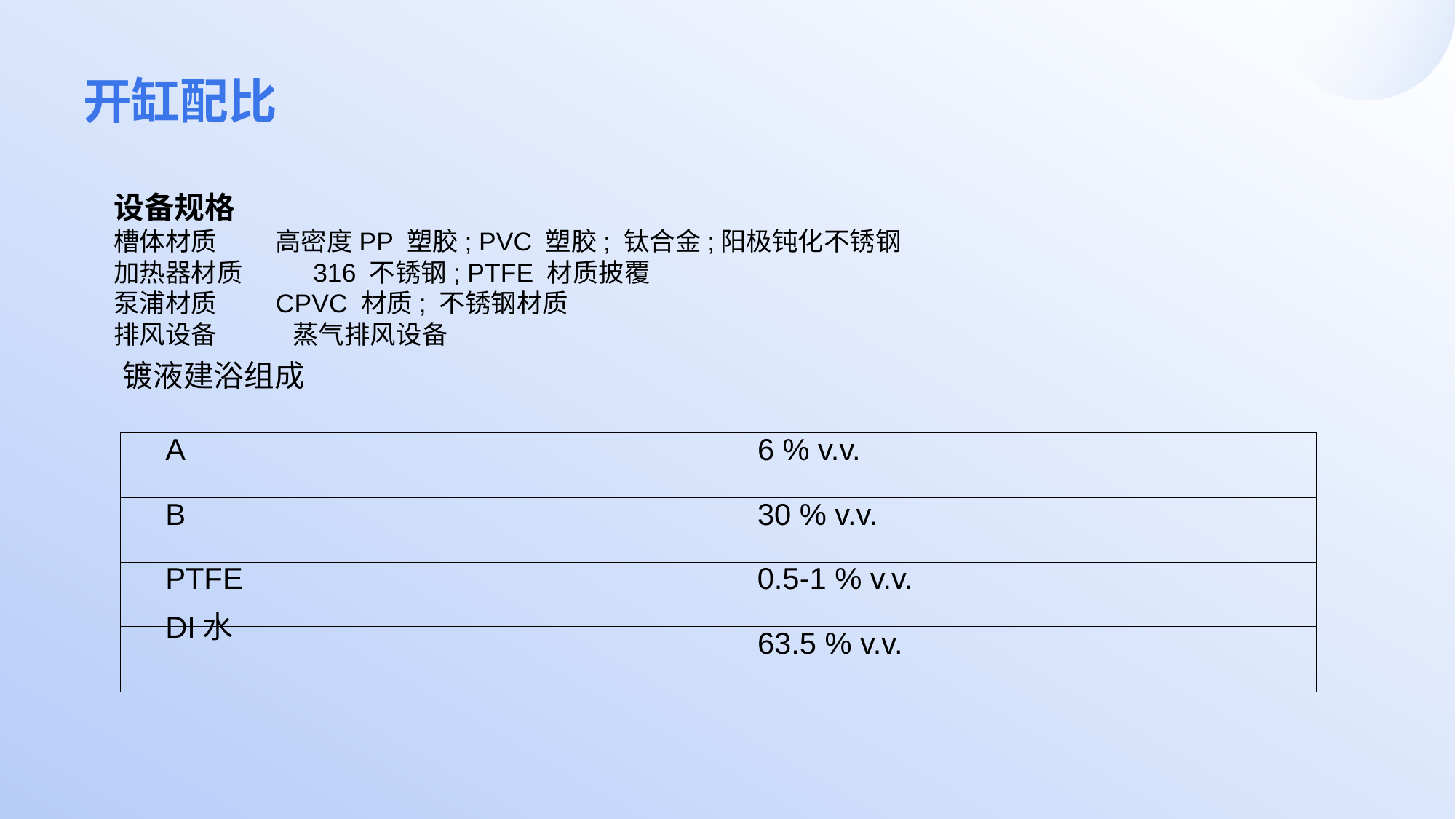

# 开缸配比
设备规格
槽体材质          高密度PP 塑胶; PVC 塑胶; 钛合金;阳极钝化不锈钢
加热器材质           316 不锈钢; PTFE 材质披覆
泵浦材质         CPVC 材质; 不锈钢材质
排风设备             蒸气排风设备
镀液建浴组成

| A | 6 % v.v. |
| --- | --- |
| B | 30 % v.v. |
| PTFE | 0.5-1 % v.v. |
| DI水 | 63.5 % v.v. |